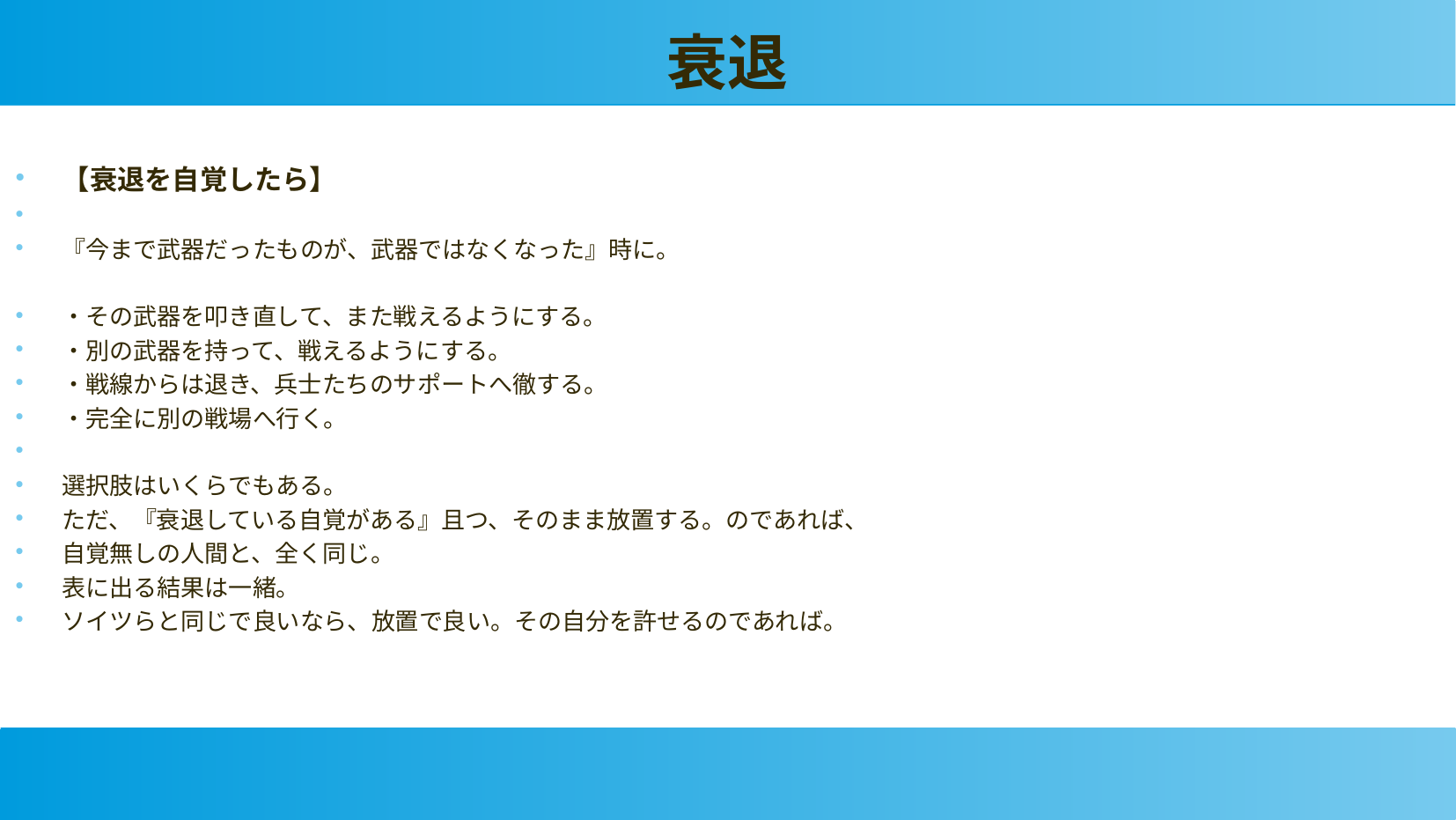

衰退

【衰退を自覚したら】

『今まで武器だったものが、武器ではなくなった』時に。

・その武器を叩き直して、また戦えるようにする。
・別の武器を持って、戦えるようにする。
・戦線からは退き、兵士たちのサポートへ徹する。
・完全に別の戦場へ行く。

選択肢はいくらでもある。
ただ、『衰退している自覚がある』且つ、そのまま放置する。のであれば、
自覚無しの人間と、全く同じ。
表に出る結果は一緒。
ソイツらと同じで良いなら、放置で良い。その自分を許せるのであれば。